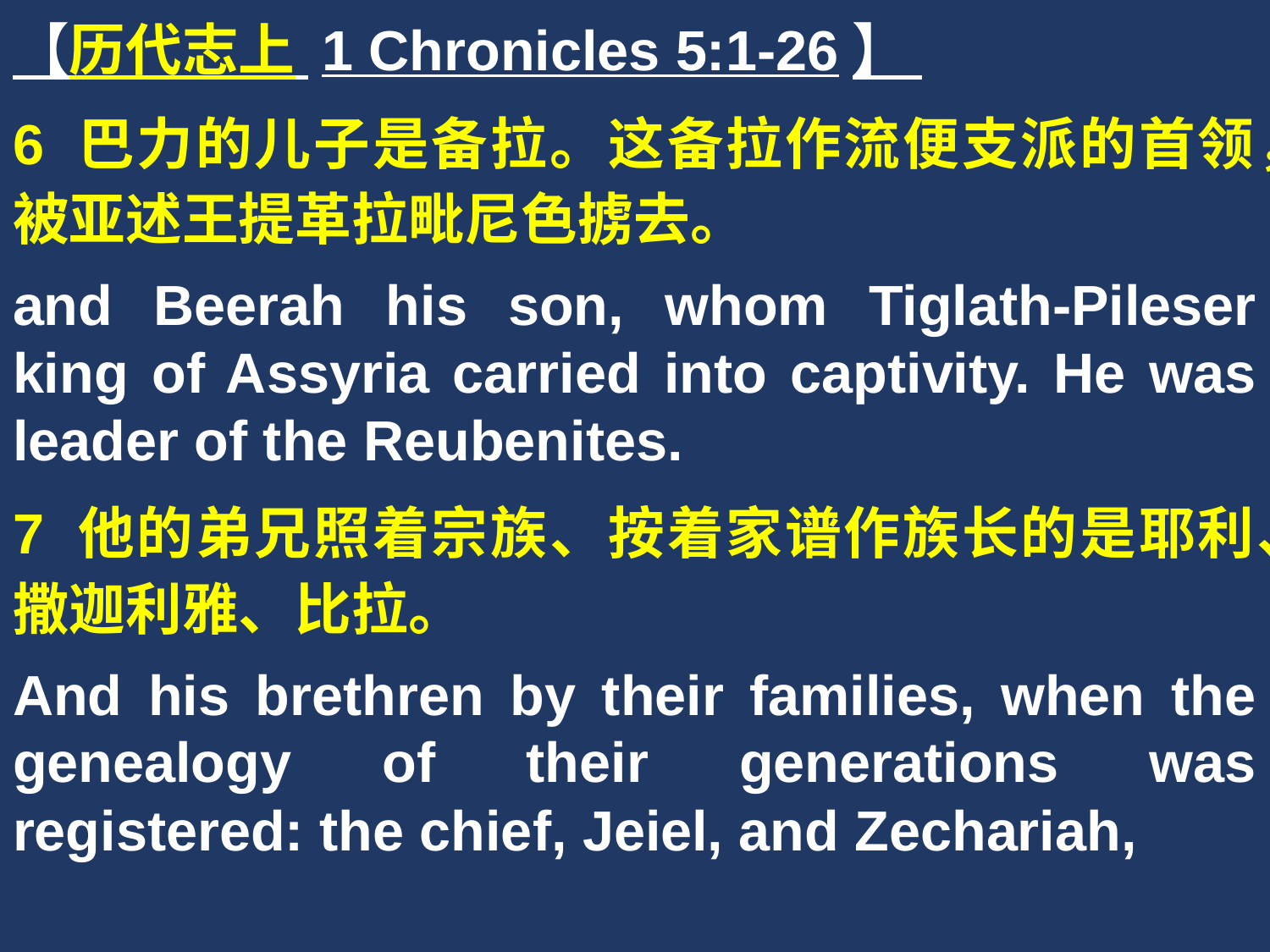

【历代志上 1 Chronicles 5:1-26】
6 巴力的儿子是备拉。这备拉作流便支派的首领，被亚述王提革拉毗尼色掳去。
and Beerah his son, whom Tiglath-Pileser king of Assyria carried into captivity. He was leader of the Reubenites.
7 他的弟兄照着宗族、按着家谱作族长的是耶利、撒迦利雅、比拉。
And his brethren by their families, when the genealogy of their generations was registered: the chief, Jeiel, and Zechariah,